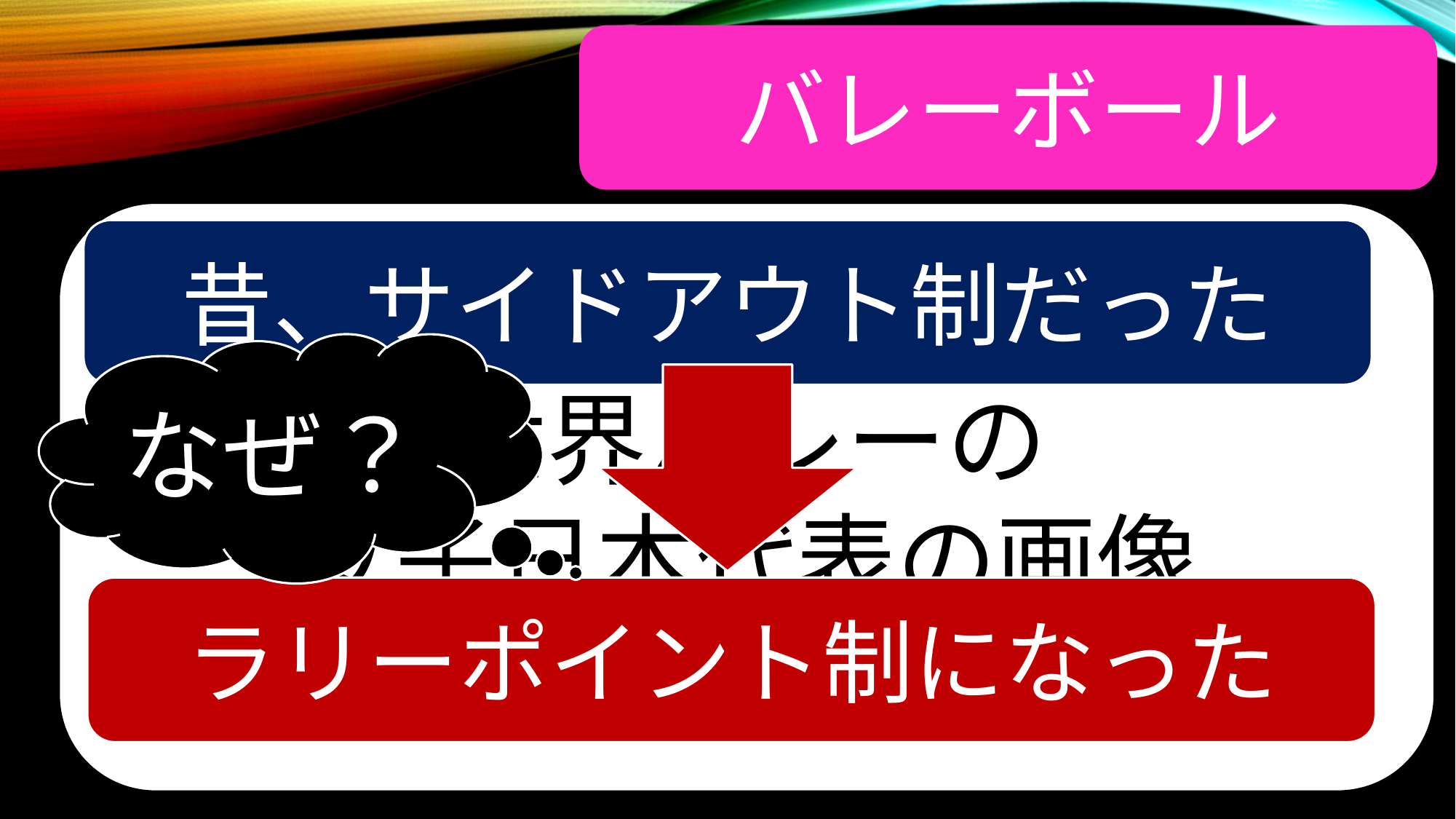

バレーボール
#
世界バレーの
女子日本代表の画像
昔、サイドアウト制だった

なぜ？

ラリーポイント制になった